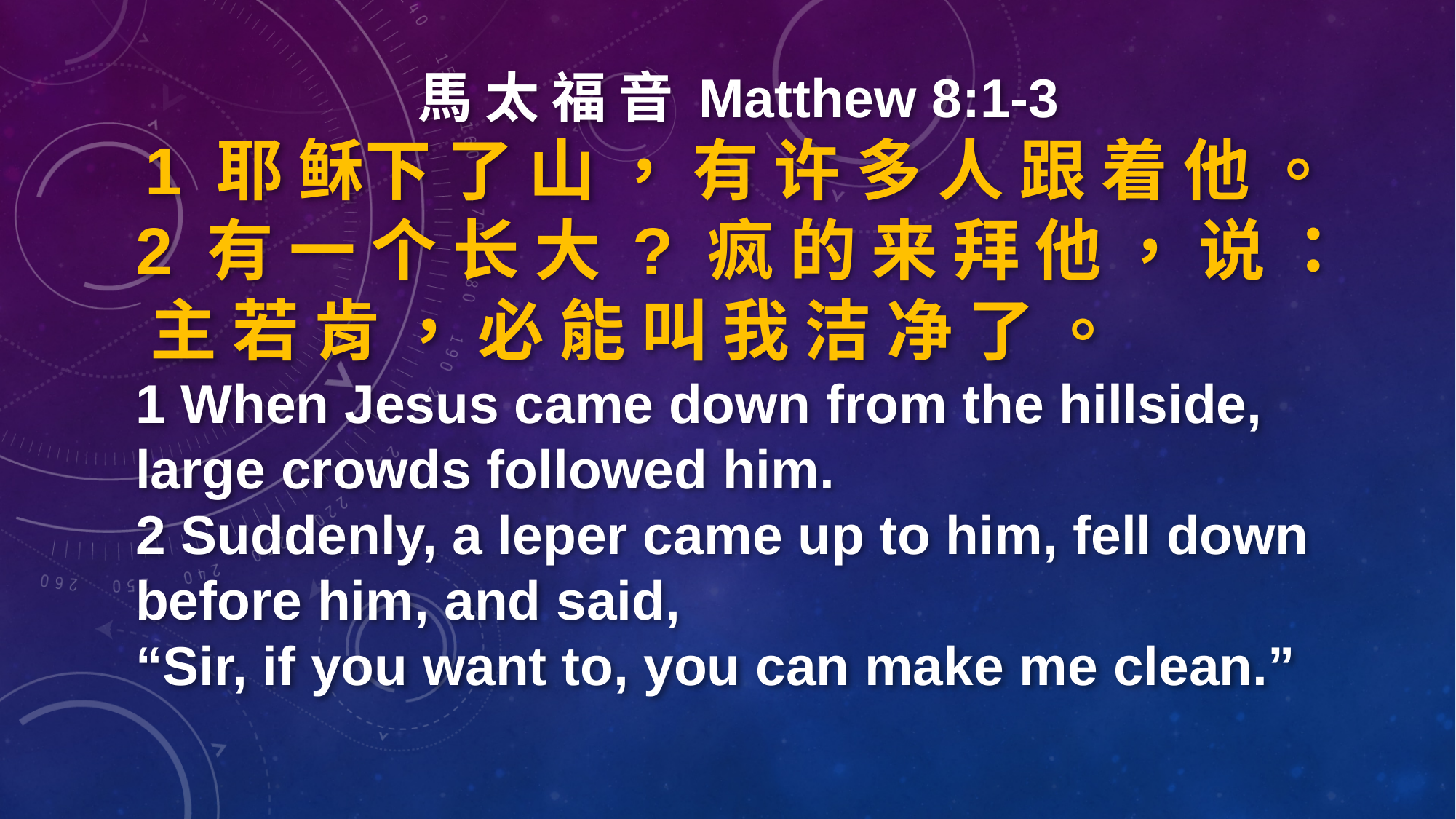

馬 太 福 音 Matthew 8:1-3
1 耶 稣下 了 山 ， 有 许 多 人 跟 着 他 。
2 有 一 个 长 大 ? 疯 的 来 拜 他 ， 说 ： 主 若 肯 ， 必 能 叫 我 洁 净 了 。
1 When Jesus came down from the hillside, large crowds followed him.
2 Suddenly, a leper came up to him, fell down before him, and said,
“Sir, if you want to, you can make me clean.”